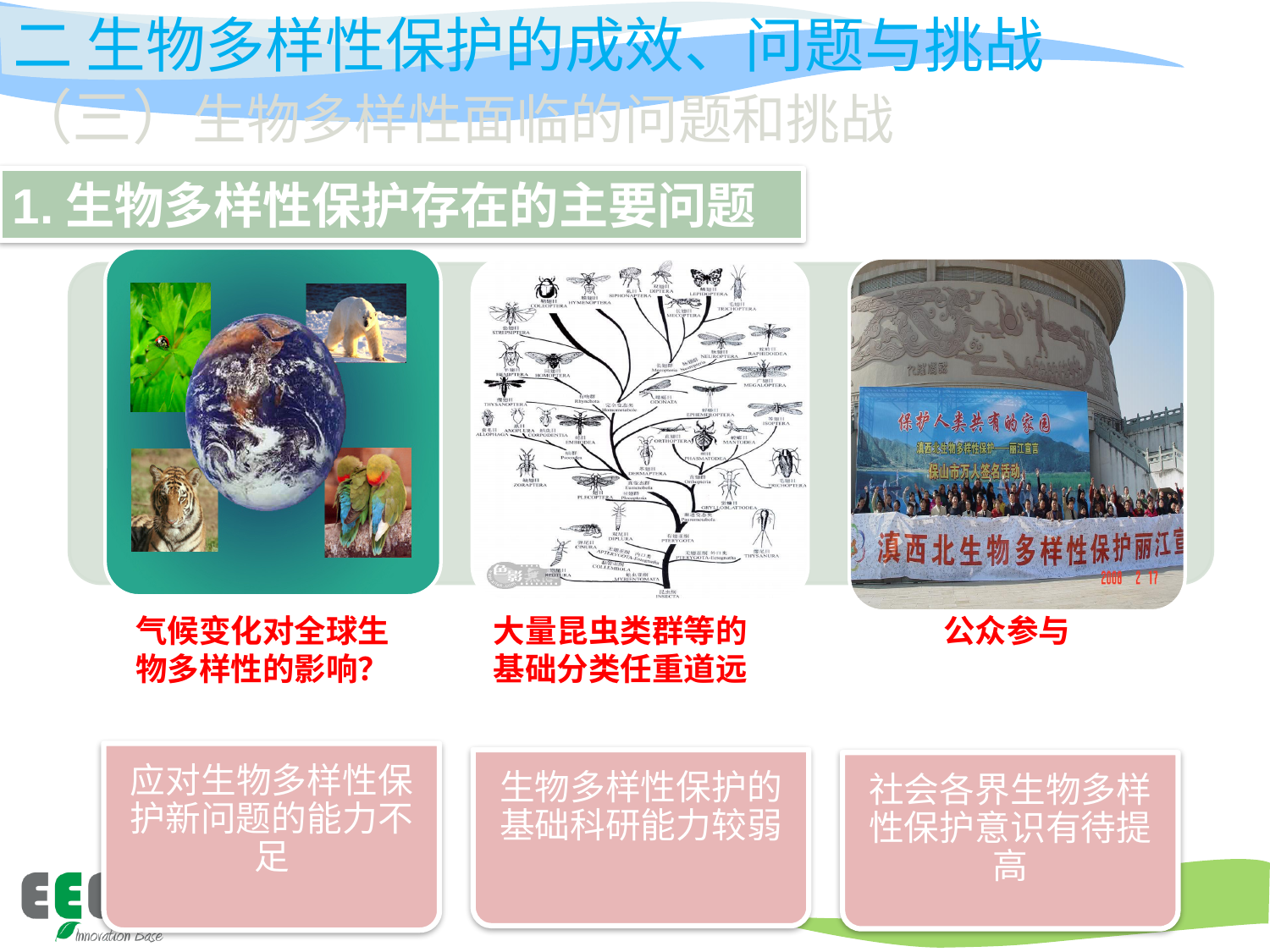

# 二 生物多样性保护的成效、问题与挑战 （三）生物多样性面临的问题和挑战
1.生物多样性保护存在的主要问题
应对生物多样性保护新问题的能力不足
生物多样性保护的基础科研能力较弱
社会各界生物多样性保护意识有待提高
气候变化对全球生物多样性的影响？
大量昆虫类群等的基础分类任重道远
公众参与